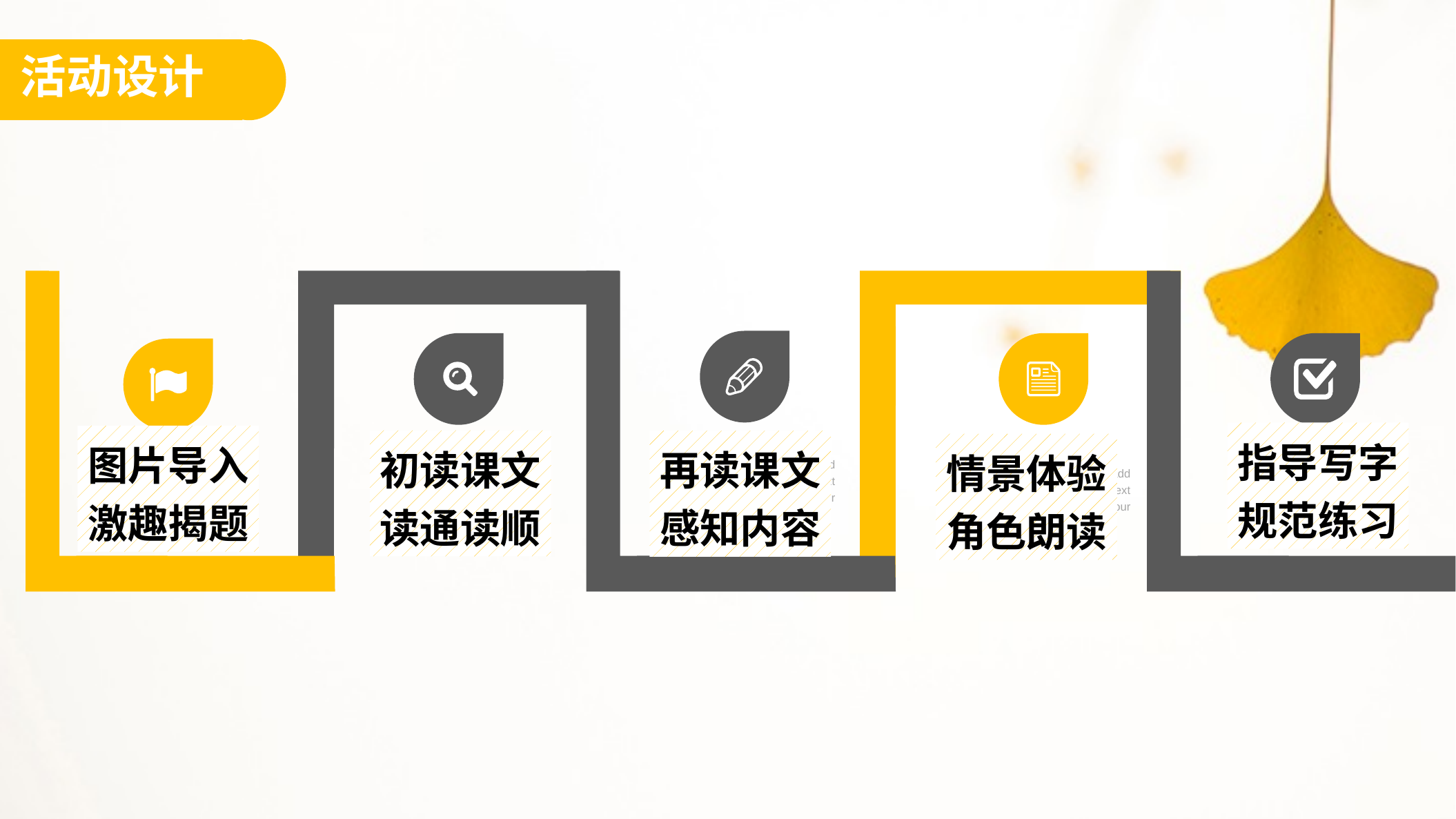

活动设计

指导写字
规范练习
图片导入
激趣揭题
初读课文
读通读顺
再读课文
感知内容
情景体验
角色朗读
Please replace text, click add relevant headline, modify the text content, also can copy your content to this directly.
Please replace text, click add relevant headline, modify the text content, also can copy your content to this directly.
Please replace text, click add relevant headline, modify the text content, also can copy your content to this directly.